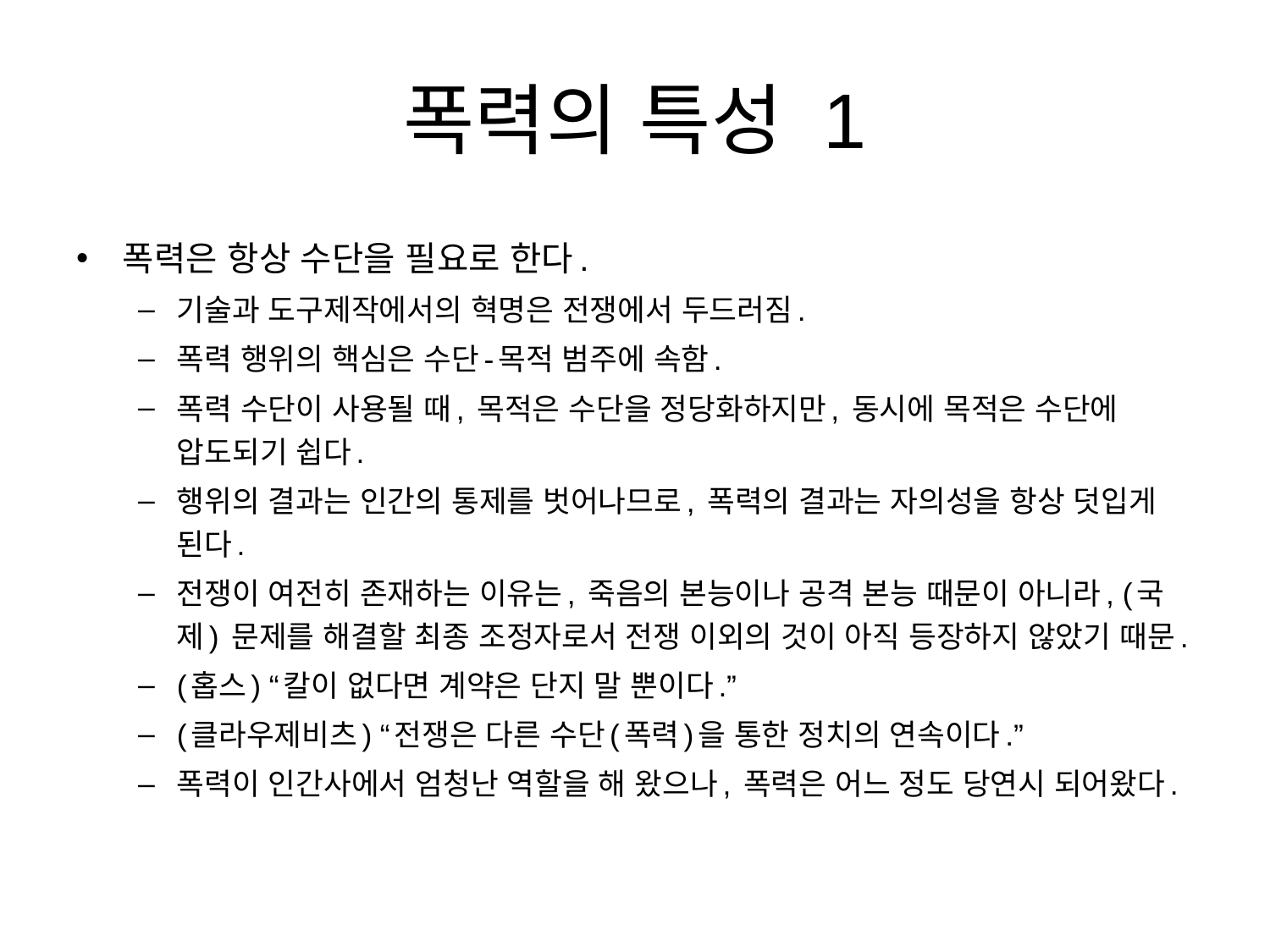

# 폭력의 특성 1
폭력은 항상 수단을 필요로 한다.
기술과 도구제작에서의 혁명은 전쟁에서 두드러짐.
폭력 행위의 핵심은 수단-목적 범주에 속함.
폭력 수단이 사용될 때, 목적은 수단을 정당화하지만, 동시에 목적은 수단에 압도되기 쉽다.
행위의 결과는 인간의 통제를 벗어나므로, 폭력의 결과는 자의성을 항상 덧입게 된다.
전쟁이 여전히 존재하는 이유는, 죽음의 본능이나 공격 본능 때문이 아니라, (국제) 문제를 해결할 최종 조정자로서 전쟁 이외의 것이 아직 등장하지 않았기 때문.
(홉스) “칼이 없다면 계약은 단지 말 뿐이다.”
(클라우제비츠) “전쟁은 다른 수단(폭력)을 통한 정치의 연속이다.”
폭력이 인간사에서 엄청난 역할을 해 왔으나, 폭력은 어느 정도 당연시 되어왔다.